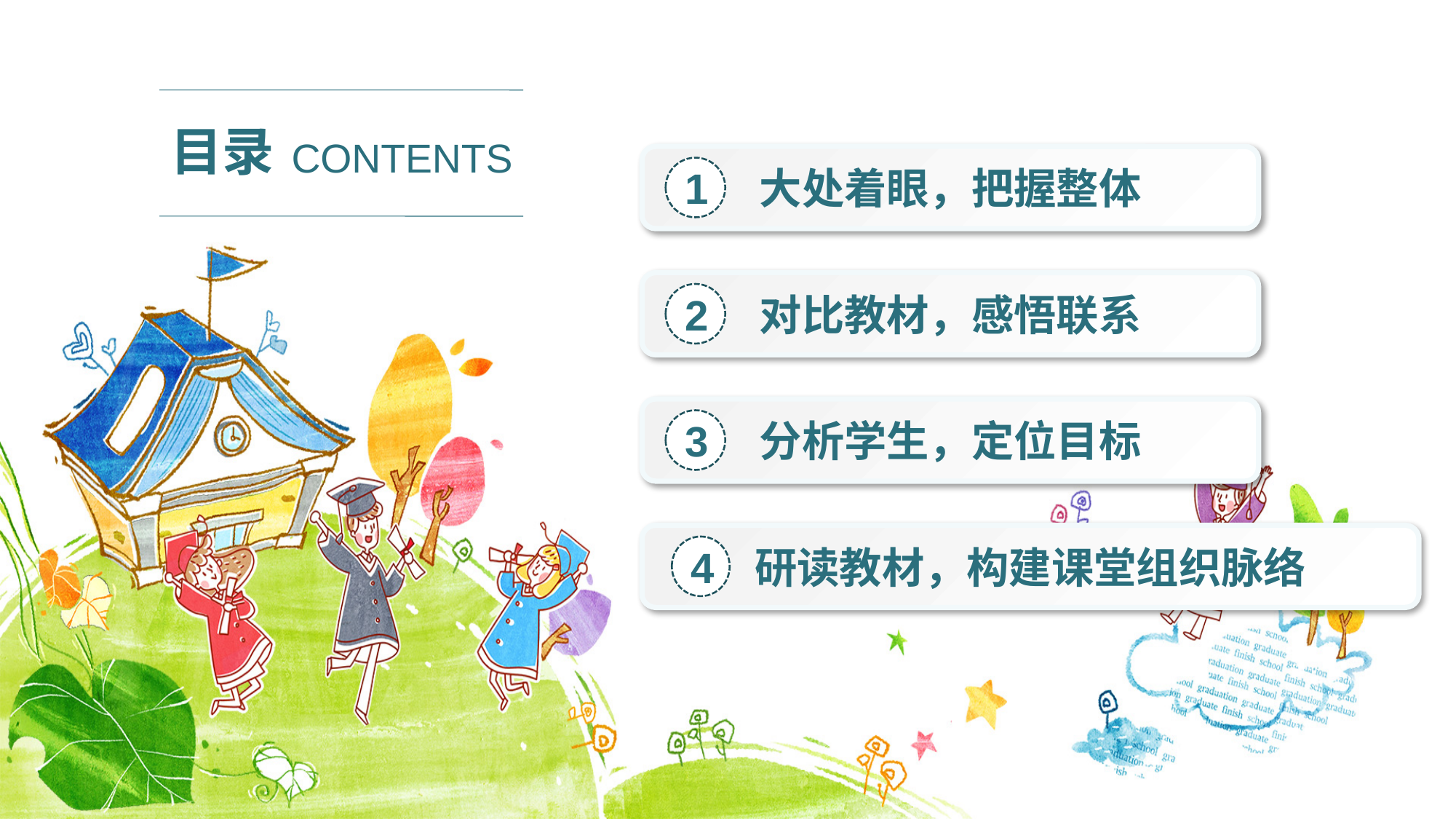

目录
CONTENTS
大处着眼，把握整体
1

对比教材，感悟联系
2
分析学生，定位目标
3
研读教材，构建课堂组织脉络
4